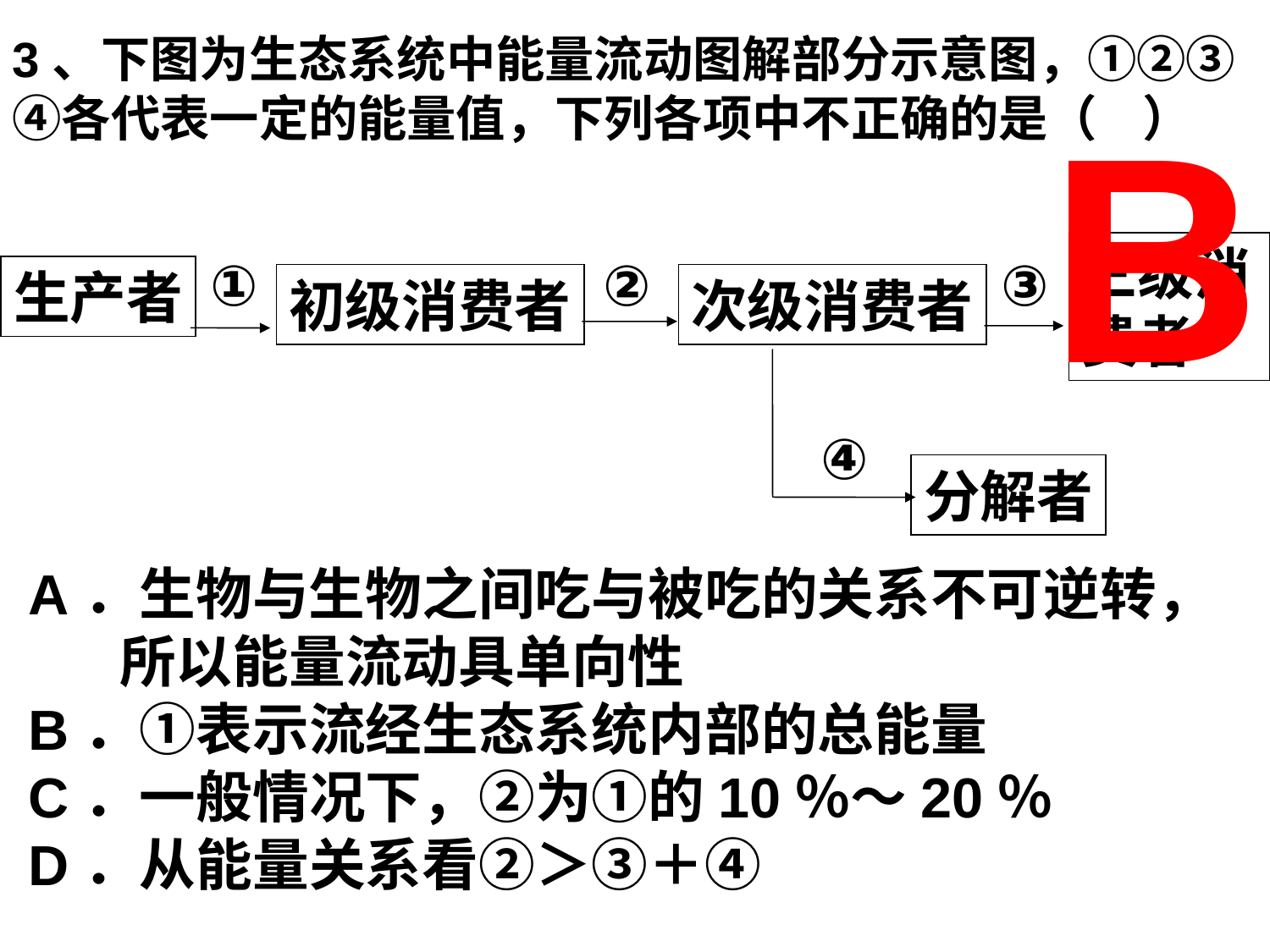

3、下图为生态系统中能量流动图解部分示意图，①②③④各代表一定的能量值，下列各项中不正确的是（    ）

B
三级消费者
①

②

③

生产者
初级消费者
次级消费者

④
分解者

A．生物与生物之间吃与被吃的关系不可逆转，
      所以能量流动具单向性
B．①表示流经生态系统内部的总能量
C．一般情况下，②为①的10％～20％
D．从能量关系看②＞③＋④